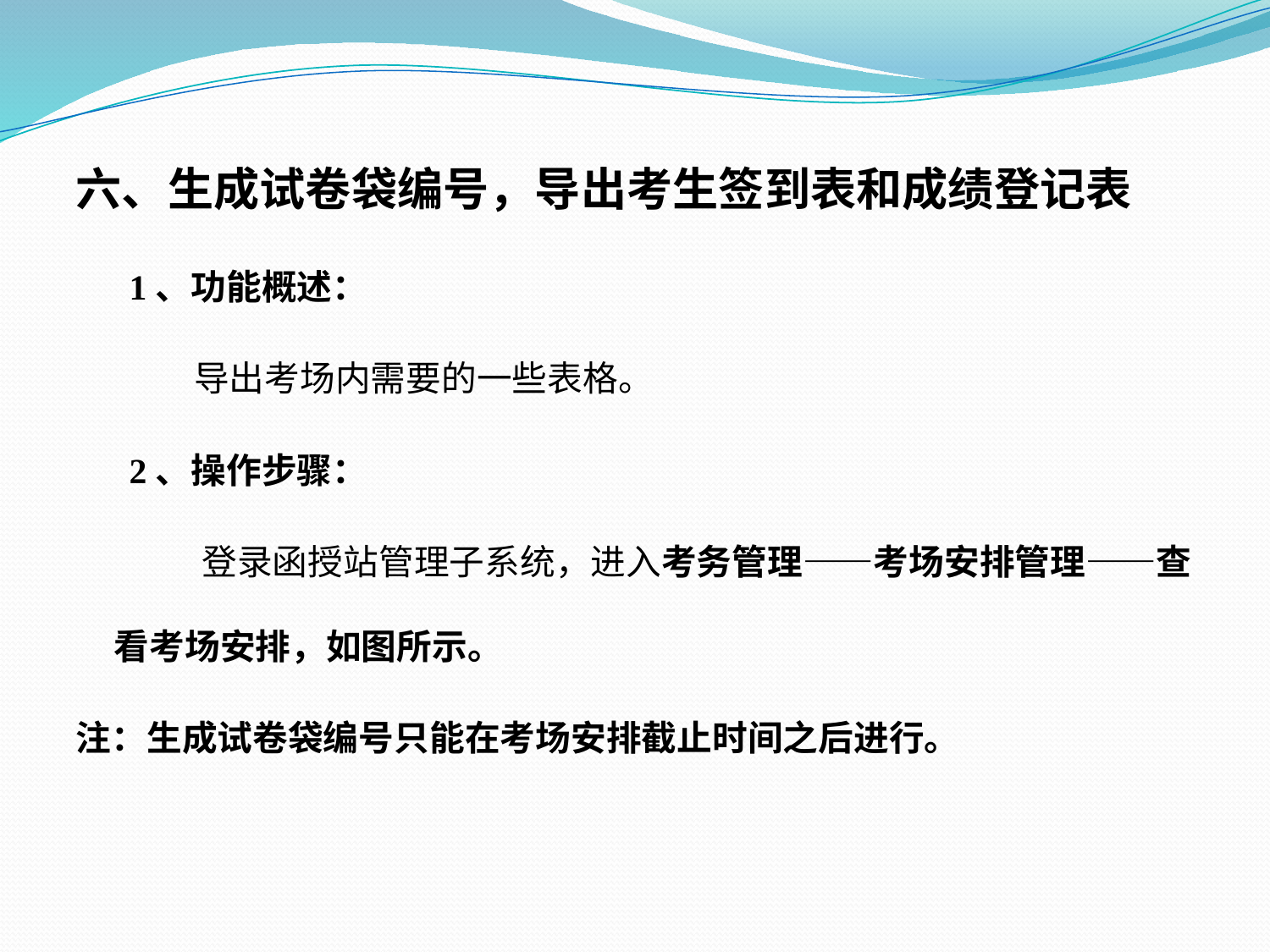

六、生成试卷袋编号，导出考生签到表和成绩登记表
      1、功能概述：
              导出考场内需要的一些表格。
      2、操作步骤：
               登录函授站管理子系统，进入考务管理——考场安排管理——查看考场安排，如图所示。
注：生成试卷袋编号只能在考场安排截止时间之后进行。